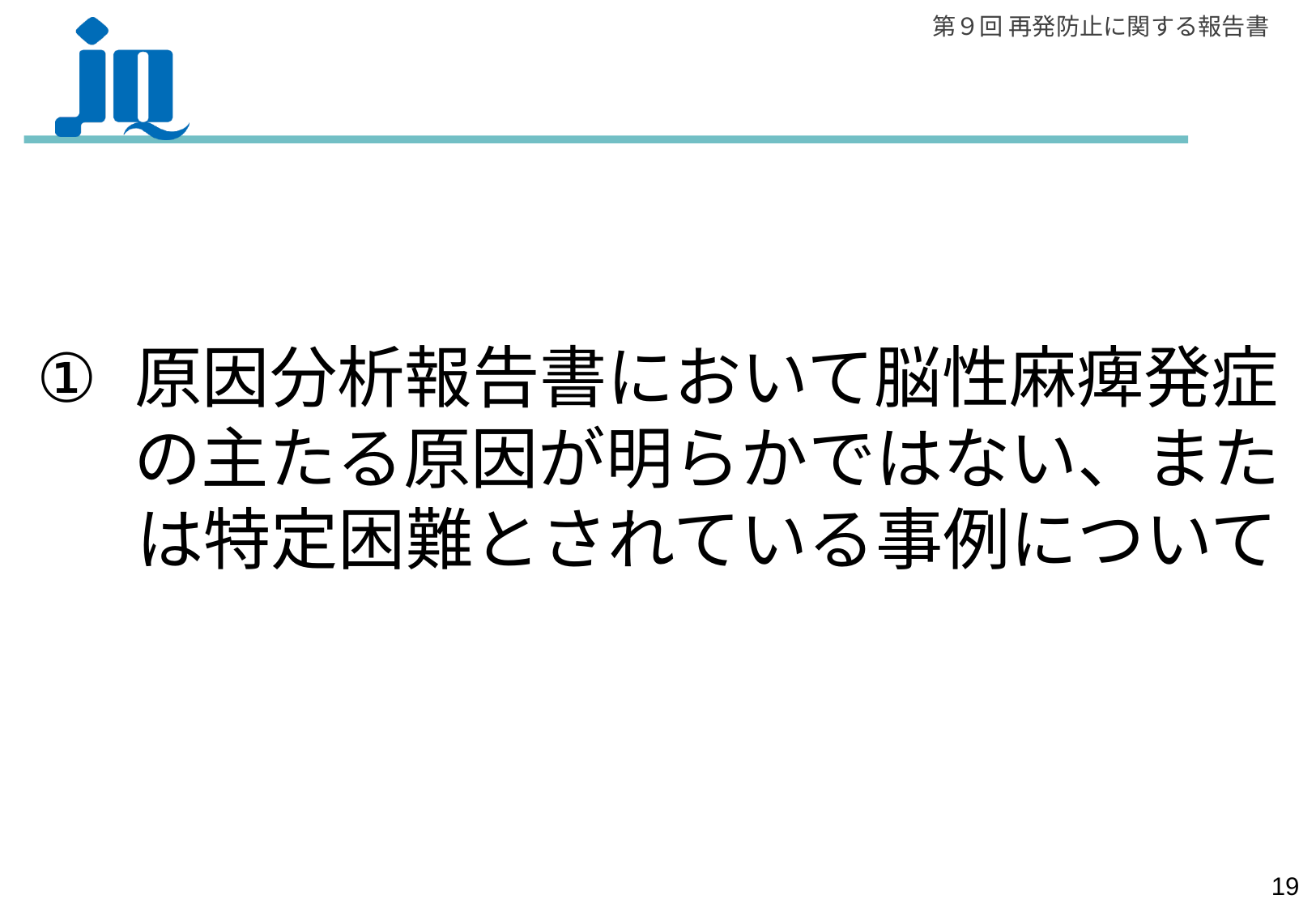

原因分析報告書において脳性麻痺発症の主たる原因が明らかではない、または特定困難とされている事例について
19